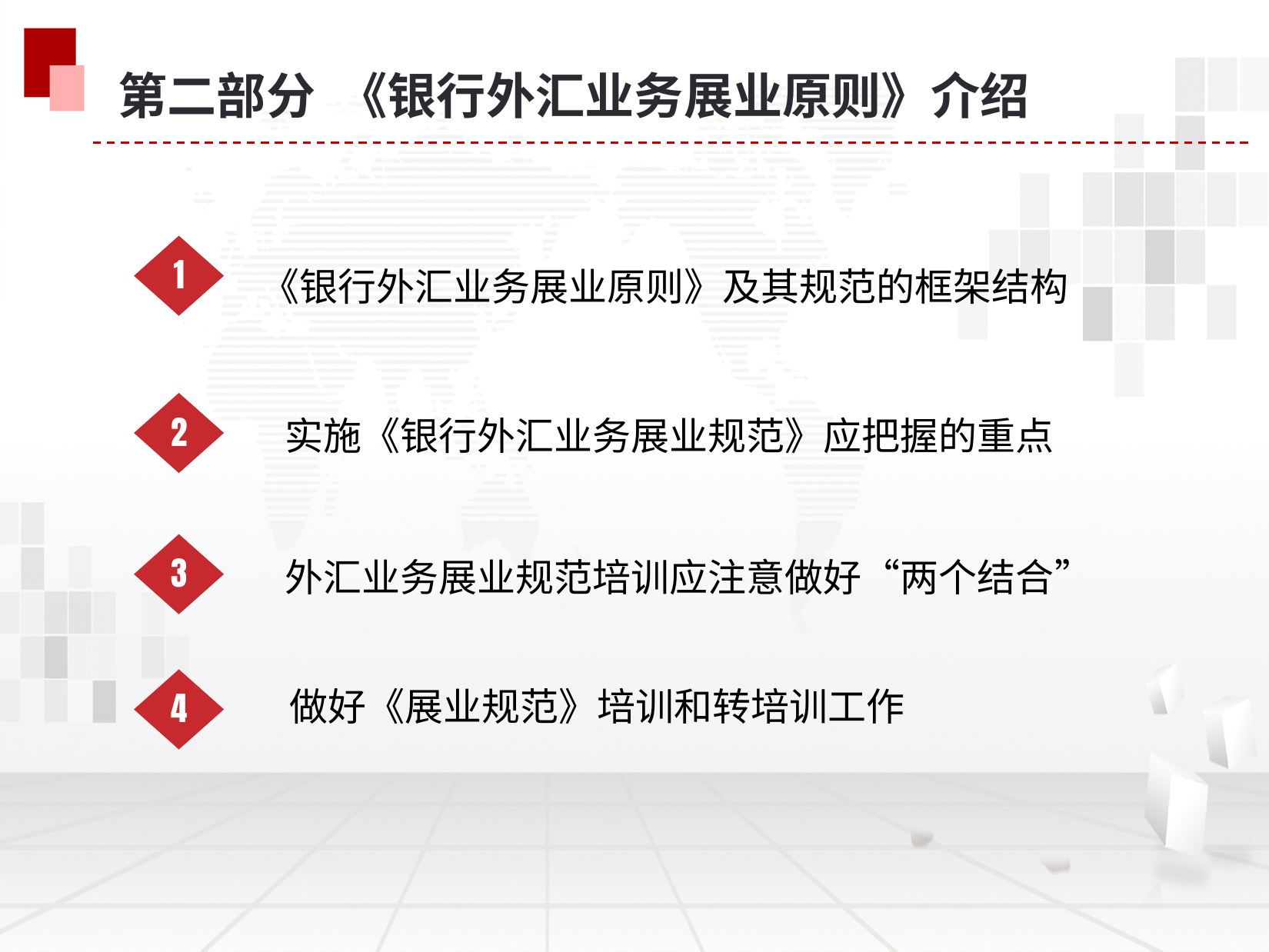

第二部分  《银行外汇业务展业原则》介绍
1
《银行外汇业务展业原则》及其规范的框架结构
2
实施《银行外汇业务展业规范》应把握的重点
3
外汇业务展业规范培训应注意做好“两个结合”
4
做好《展业规范》培训和转培训工作